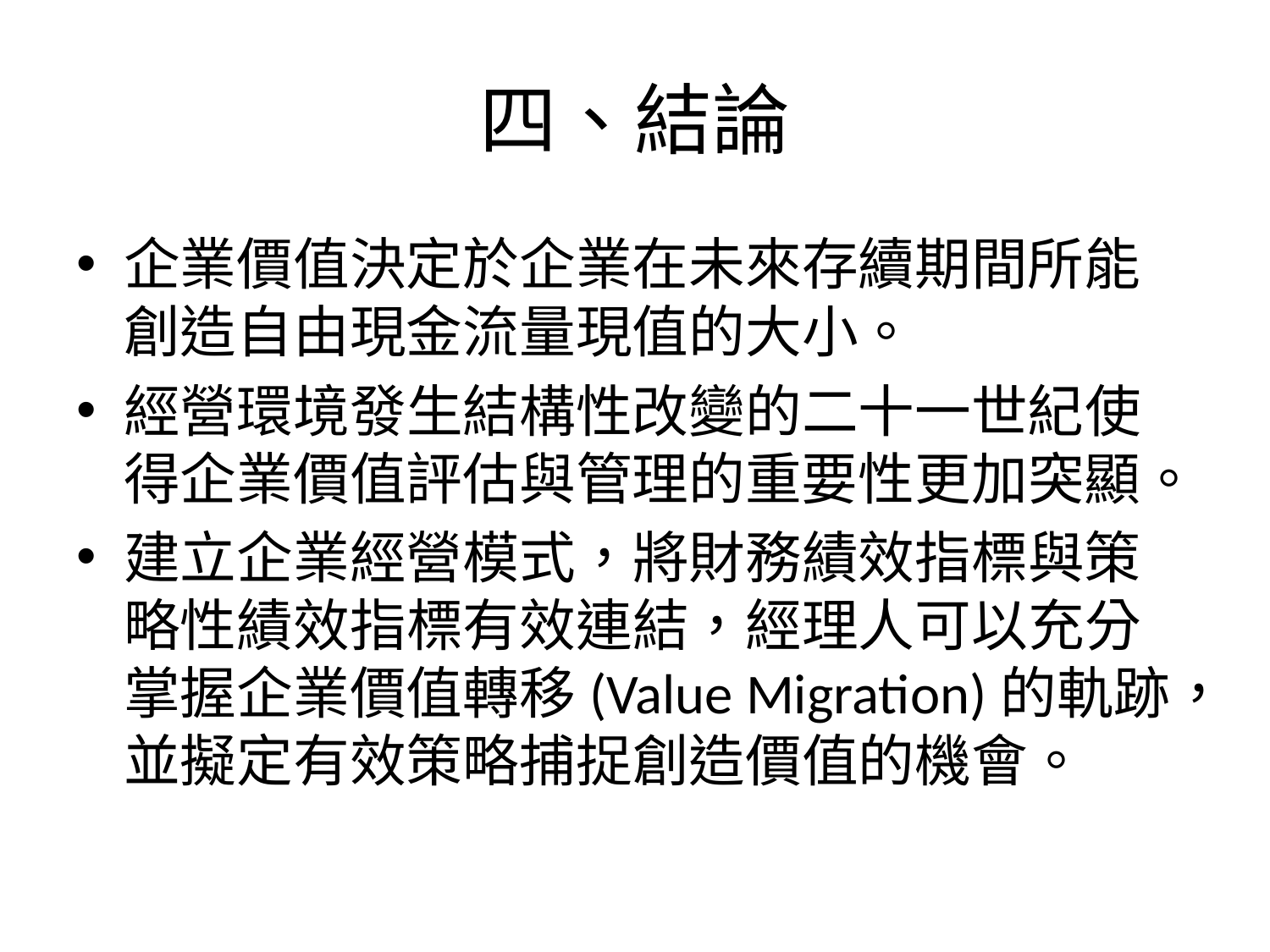

# 四、結論
企業價值決定於企業在未來存續期間所能創造自由現金流量現值的大小。
經營環境發生結構性改變的二十一世紀使得企業價值評估與管理的重要性更加突顯。
建立企業經營模式，將財務績效指標與策略性績效指標有效連結，經理人可以充分掌握企業價值轉移(Value Migration)的軌跡，並擬定有效策略捕捉創造價值的機會。